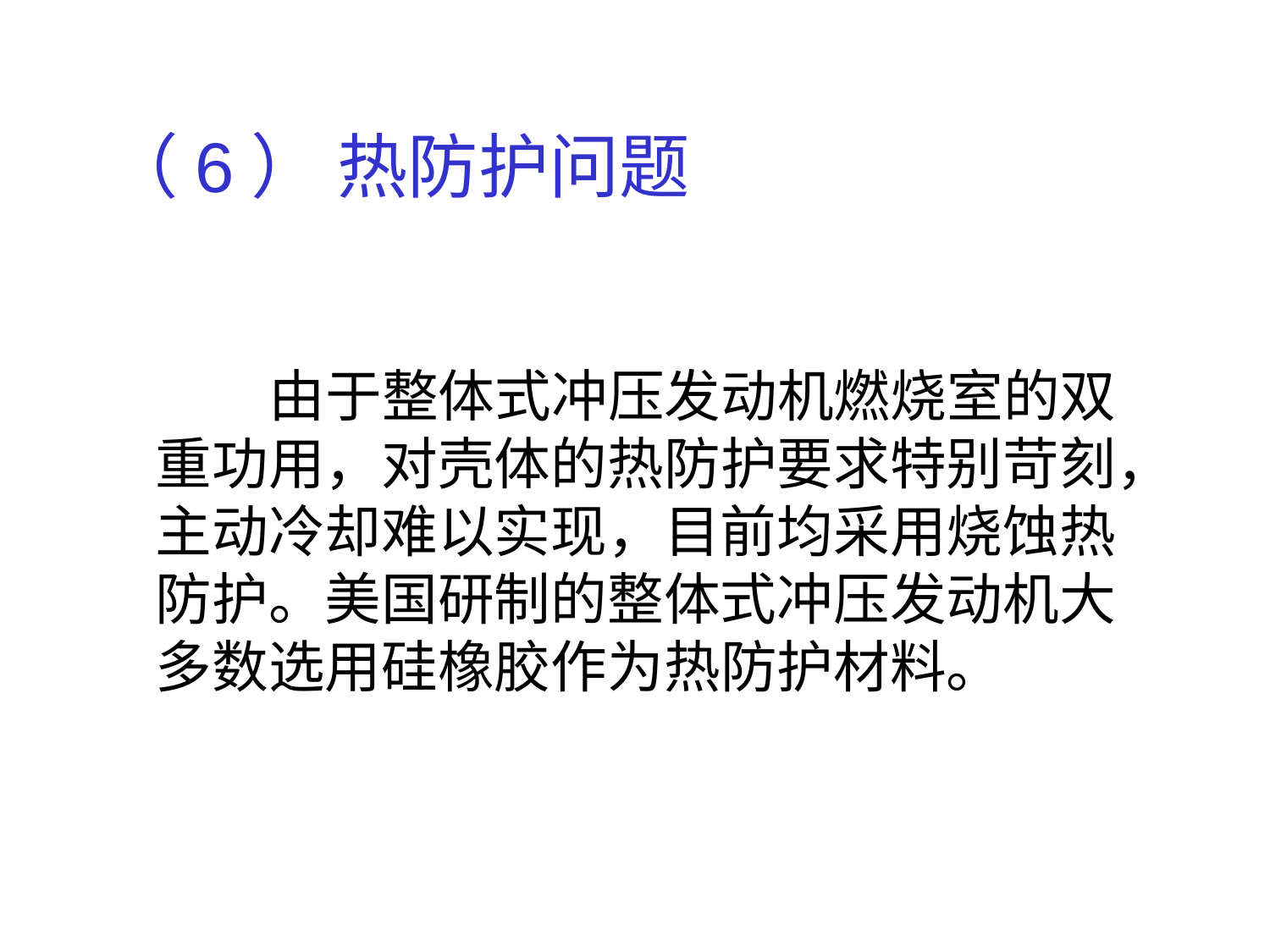

# （6） 热防护问题

由于整体式冲压发动机燃烧室的双重功用，对壳体的热防护要求特别苛刻，主动冷却难以实现，目前均采用烧蚀热防护。美国研制的整体式冲压发动机大多数选用硅橡胶作为热防护材料。